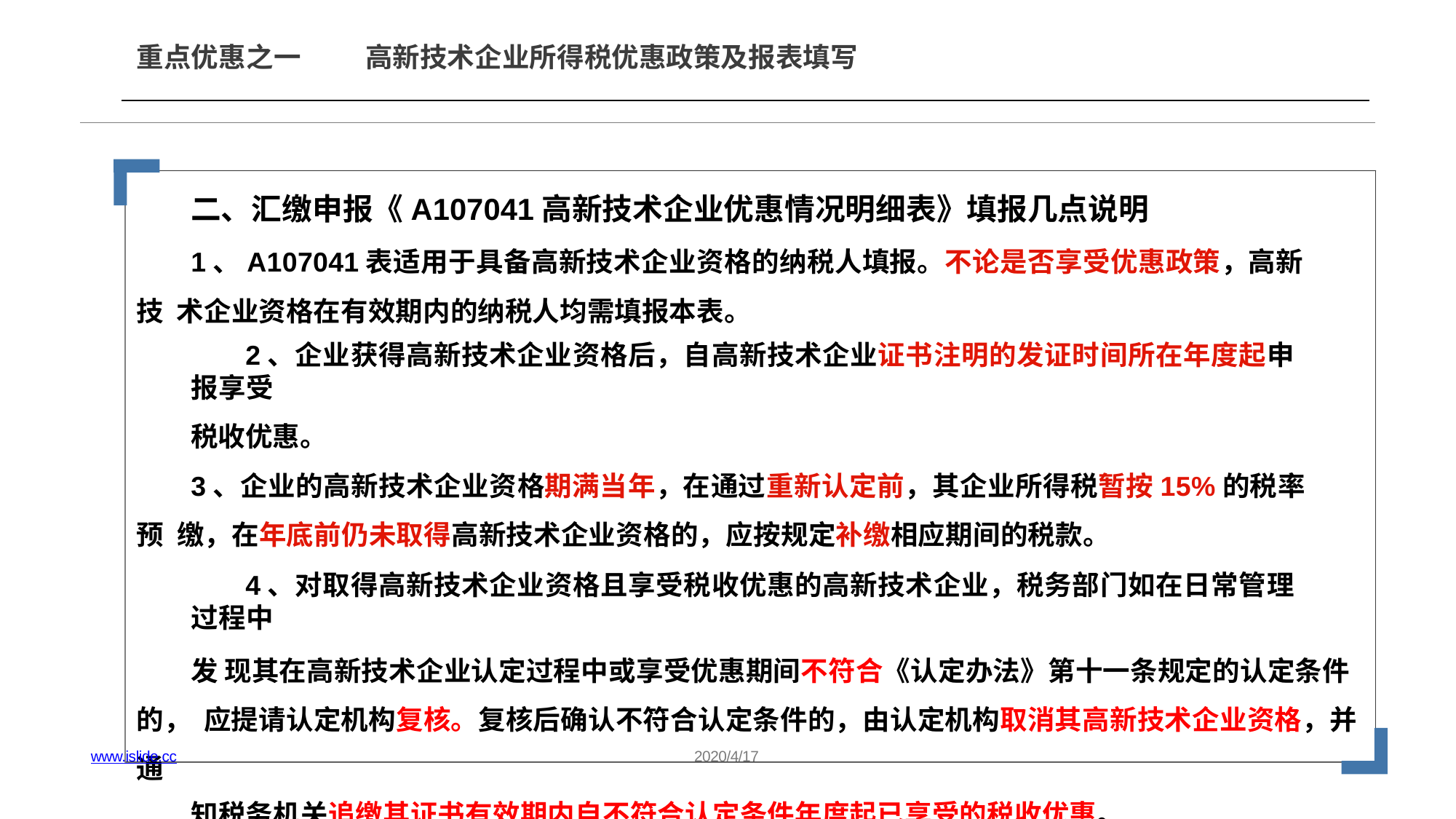

# 重点优惠之一
高新技术企业所得税优惠政策及报表填写

二、汇缴申报《A107041高新技术企业优惠情况明细表》填报几点说明
1、A107041表适用于具备高新技术企业资格的纳税人填报。不论是否享受优惠政策，高新技  术企业资格在有效期内的纳税人均需填报本表。
2、企业获得高新技术企业资格后，自高新技术企业证书注明的发证时间所在年度起申报享受
税收优惠。
3、企业的高新技术企业资格期满当年，在通过重新认定前，其企业所得税暂按15%的税率预  缴，在年底前仍未取得高新技术企业资格的，应按规定补缴相应期间的税款。
4、对取得高新技术企业资格且享受税收优惠的高新技术企业，税务部门如在日常管理过程中
发 现其在高新技术企业认定过程中或享受优惠期间不符合《认定办法》第十一条规定的认定条件的，  应提请认定机构复核。复核后确认不符合认定条件的，由认定机构取消其高新技术企业资格，并通
知税务机关追缴其证书有效期内自不符合认定条件年度起已享受的税收优惠。

www.islide.cc
2020/4/17